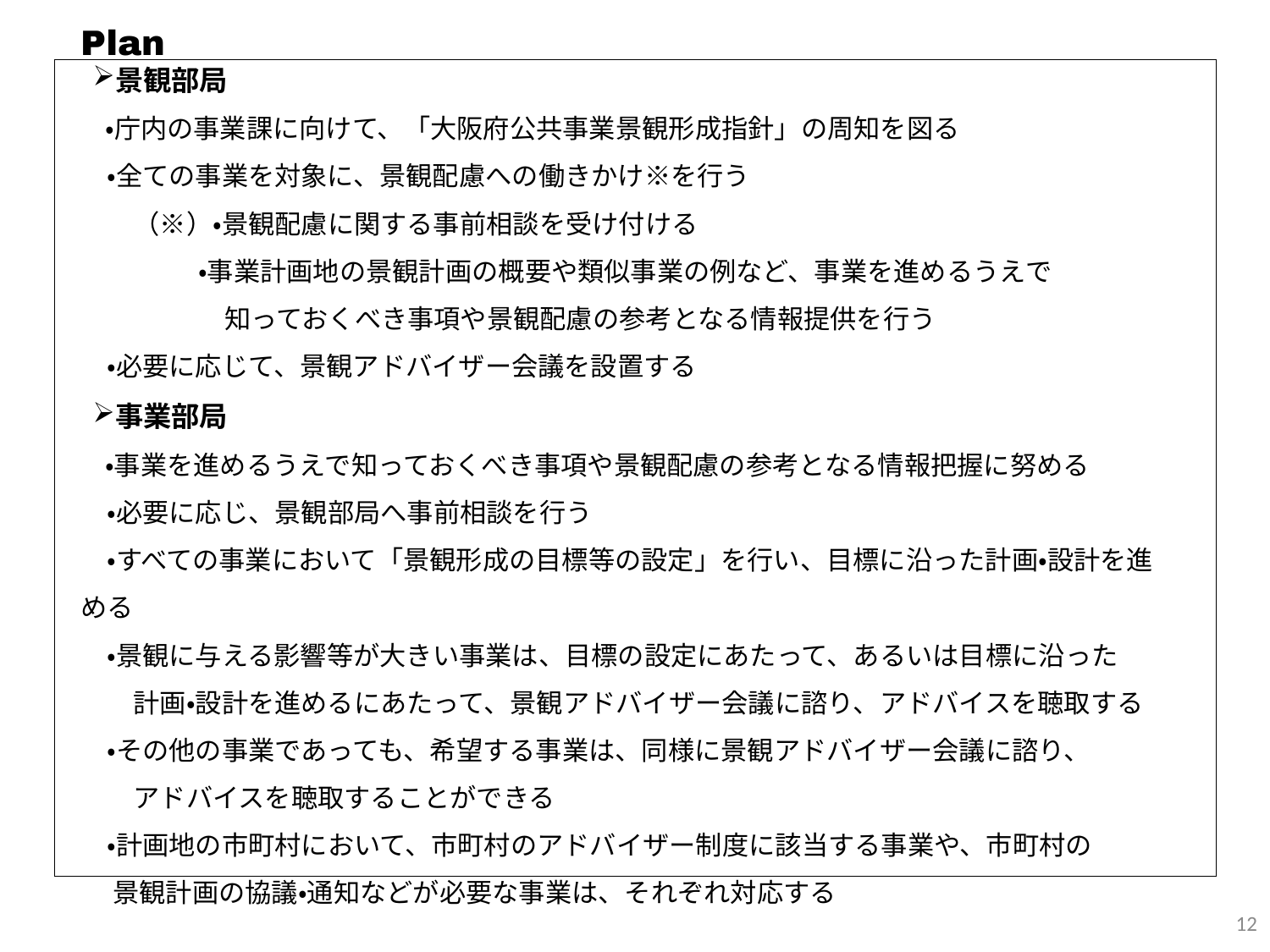

Plan
景観部局
　・庁内の事業課に向けて、「大阪府公共事業景観形成指針」の周知を図る
　・全ての事業を対象に、景観配慮への働きかけ※を行う
　　（※）・景観配慮に関する事前相談を受け付ける
　　　 　 ・事業計画地の景観計画の概要や類似事業の例など、事業を進めるうえで
　　　　　  知っておくべき事項や景観配慮の参考となる情報提供を行う
　・必要に応じて、景観アドバイザー会議を設置する

事業部局
　・事業を進めるうえで知っておくべき事項や景観配慮の参考となる情報把握に努める
　・必要に応じ、景観部局へ事前相談を行う
　・すべての事業において「景観形成の目標等の設定」を行い、目標に沿った計画・設計を進める
　・景観に与える影響等が大きい事業は、目標の設定にあたって、あるいは目標に沿った
　　計画・設計を進めるにあたって、景観アドバイザー会議に諮り、アドバイスを聴取する
　・その他の事業であっても、希望する事業は、同様に景観アドバイザー会議に諮り、
　　アドバイスを聴取することができる
　・計画地の市町村において、市町村のアドバイザー制度に該当する事業や、市町村の
　 景観計画の協議・通知などが必要な事業は、それぞれ対応する

12